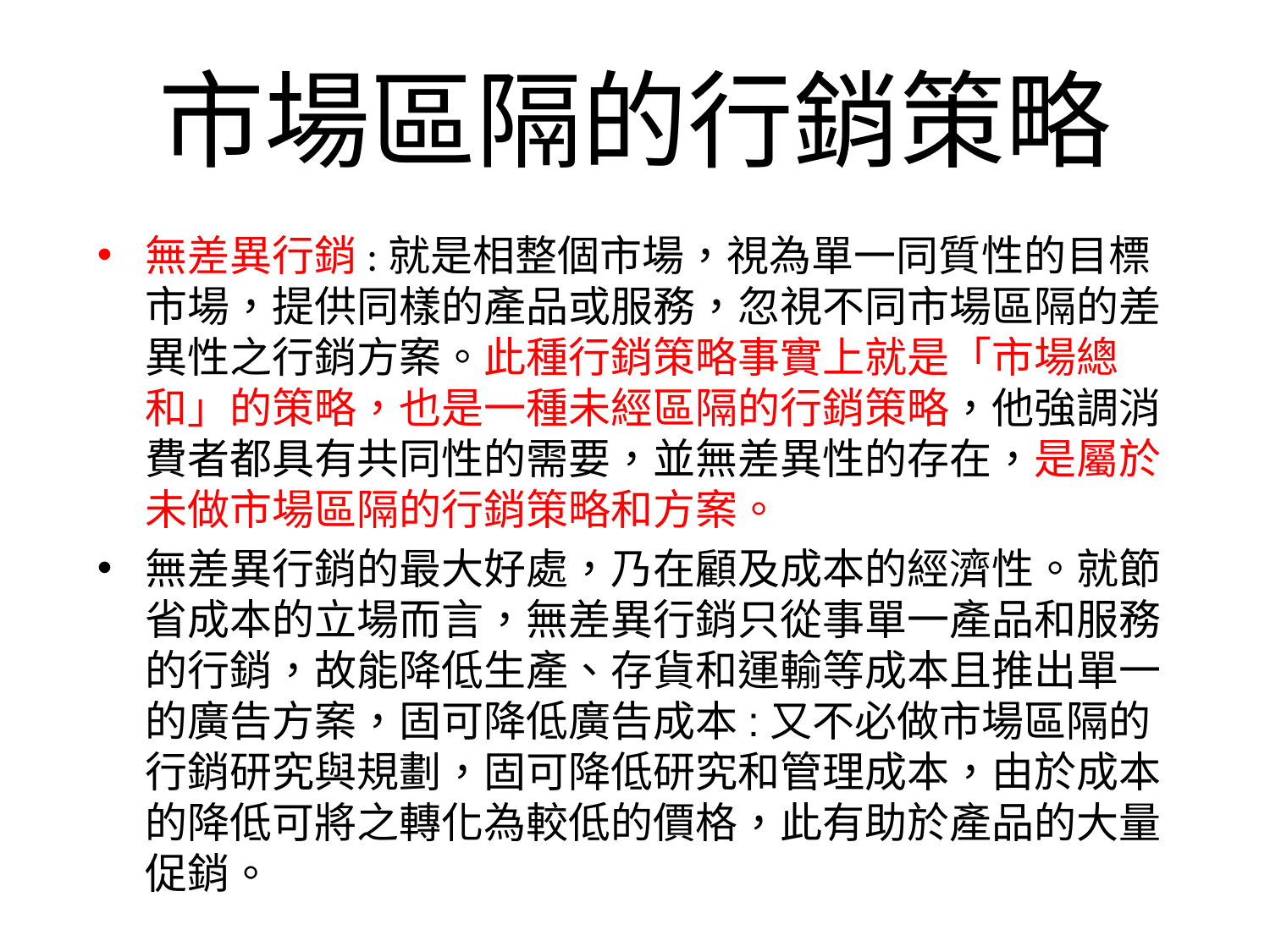

# 市場區隔的行銷策略
無差異行銷:就是相整個市場，視為單一同質性的目標市場，提供同樣的產品或服務，忽視不同市場區隔的差異性之行銷方案。此種行銷策略事實上就是「市場總和」的策略，也是一種未經區隔的行銷策略，他強調消費者都具有共同性的需要，並無差異性的存在，是屬於未做市場區隔的行銷策略和方案。
無差異行銷的最大好處，乃在顧及成本的經濟性。就節省成本的立場而言，無差異行銷只從事單一產品和服務的行銷，故能降低生產、存貨和運輸等成本且推出單一的廣告方案，固可降低廣告成本:又不必做市場區隔的行銷研究與規劃，固可降低研究和管理成本，由於成本的降低可將之轉化為較低的價格，此有助於產品的大量促銷。